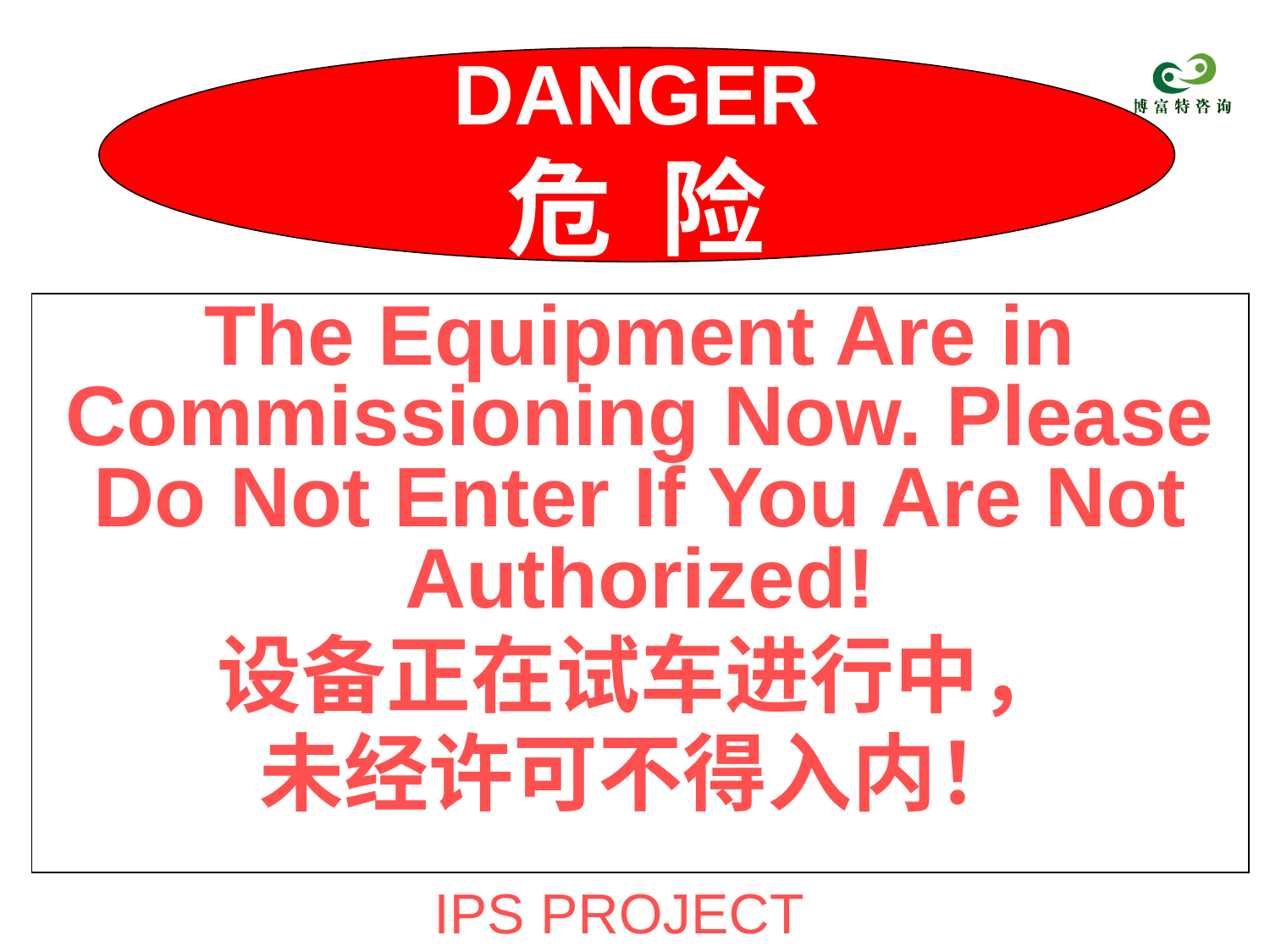

#
DANGER
危  险
The Equipment Are in Commissioning Now. Please Do Not Enter If You Are Not Authorized!
设备正在试车进行中，
未经许可不得入内！
IPS PROJECT